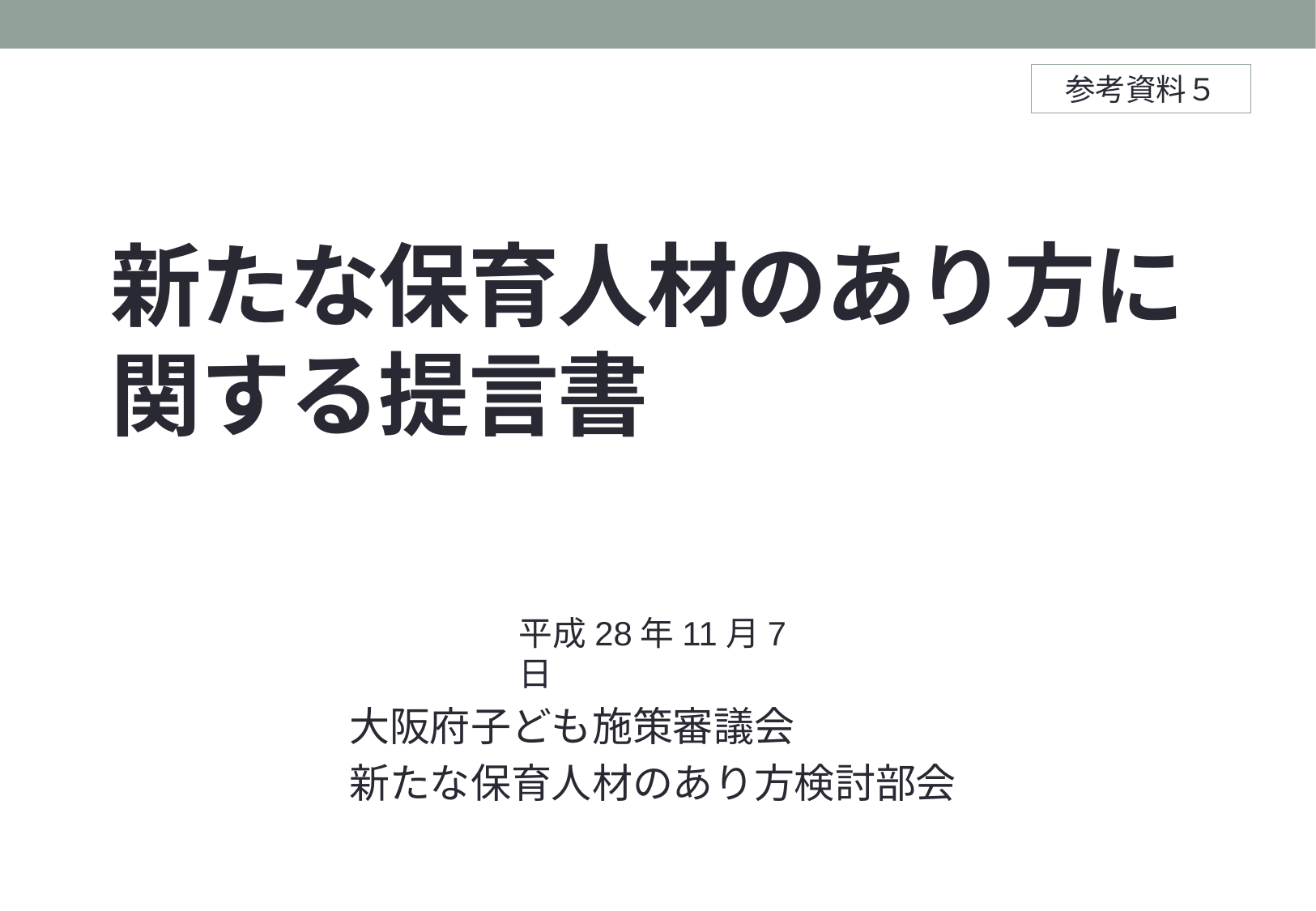

参考資料５
# 新たな保育人材のあり方に関する提言書

平成28年11月7日
大阪府子ども施策審議会
新たな保育人材のあり方検討部会